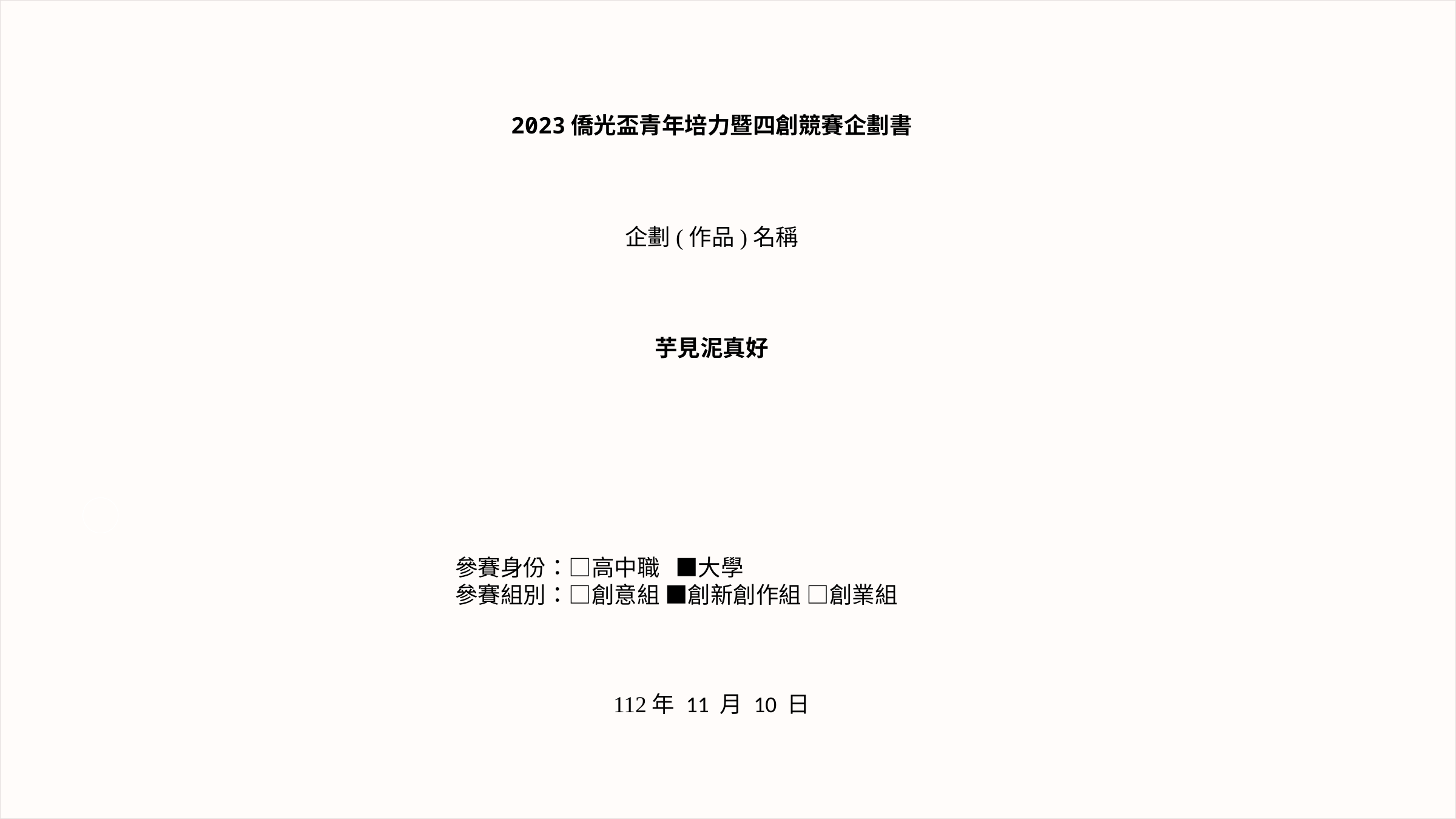

2023僑光盃青年培力暨四創競賽企劃書

企劃(作品)名稱

芋見泥真好

參賽身份：□高中職   ■大學
參賽組別：□創意組 ■創新創作組 □創業組

112年 11 月 10 日